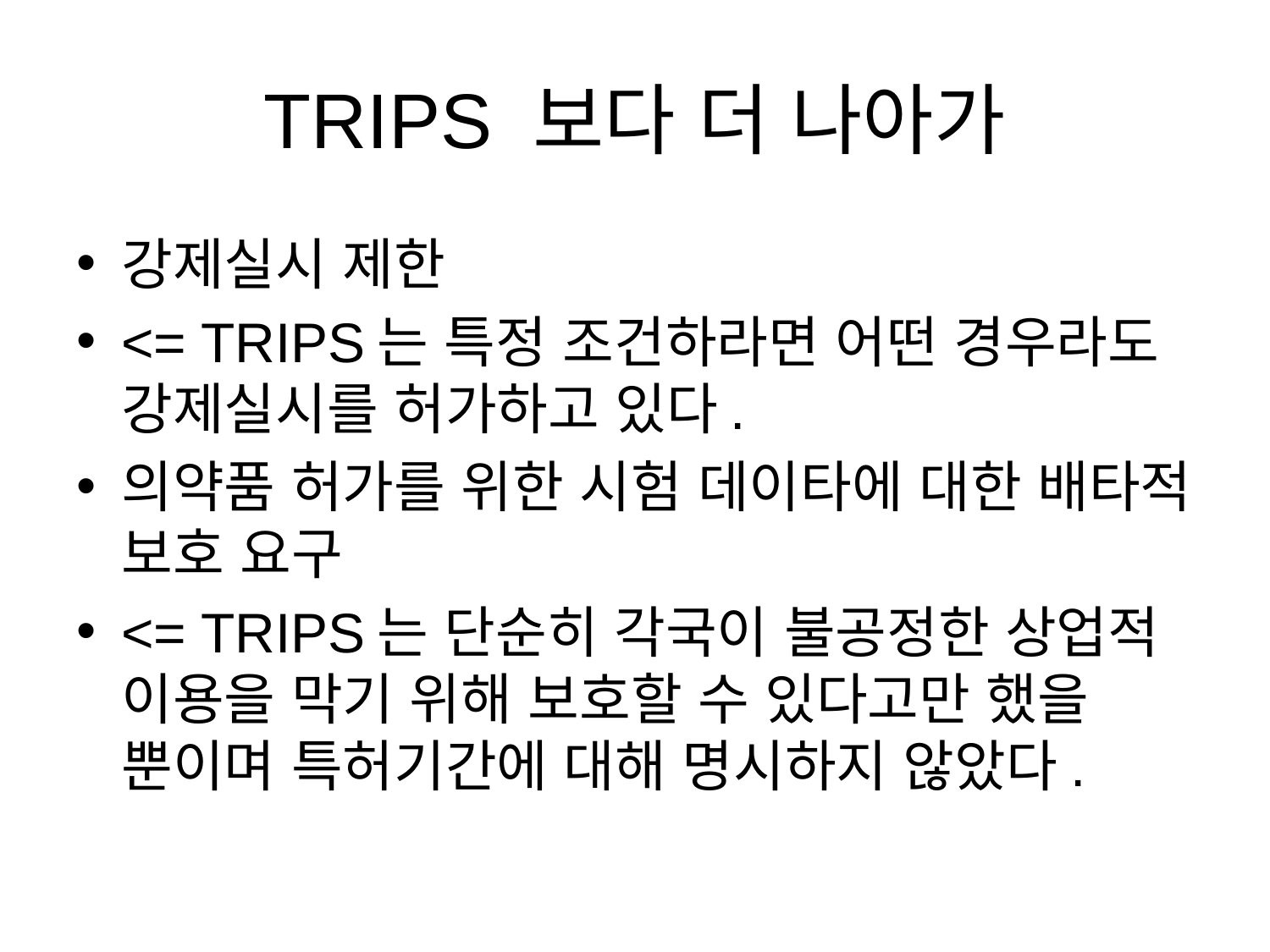

# TRIPS 보다 더 나아가
강제실시 제한
<= TRIPS는 특정 조건하라면 어떤 경우라도 강제실시를 허가하고 있다.
의약품 허가를 위한 시험 데이타에 대한 배타적 보호 요구
<= TRIPS는 단순히 각국이 불공정한 상업적 이용을 막기 위해 보호할 수 있다고만 했을 뿐이며 특허기간에 대해 명시하지 않았다.